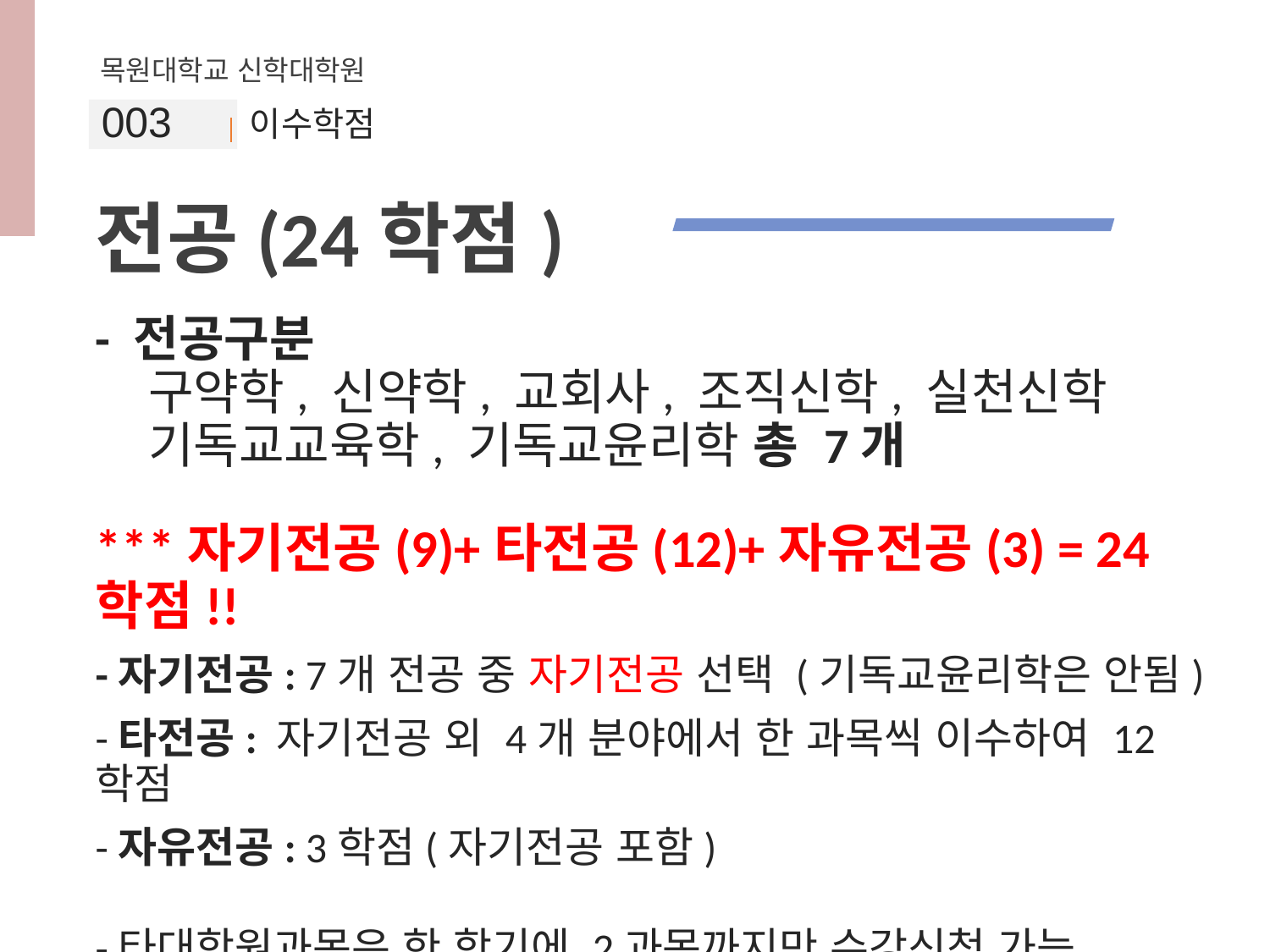

목원대학교 신학대학원
003
이수학점
전공(24학점)

- 전공구분
   구약학, 신약학, 교회사, 조직신학, 실천신학
   기독교교육학, 기독교윤리학 총 7개

***자기전공(9)+타전공(12)+자유전공(3) = 24학점!!
-자기전공: 7개 전공 중 자기전공 선택 (기독교윤리학은 안됨)
-타전공: 자기전공 외 4개 분야에서 한 과목씩 이수하여 12학점
-자유전공: 3학점(자기전공 포함)

-타대학원과목은 한 학기에 2과목까지만 수강신청 가능